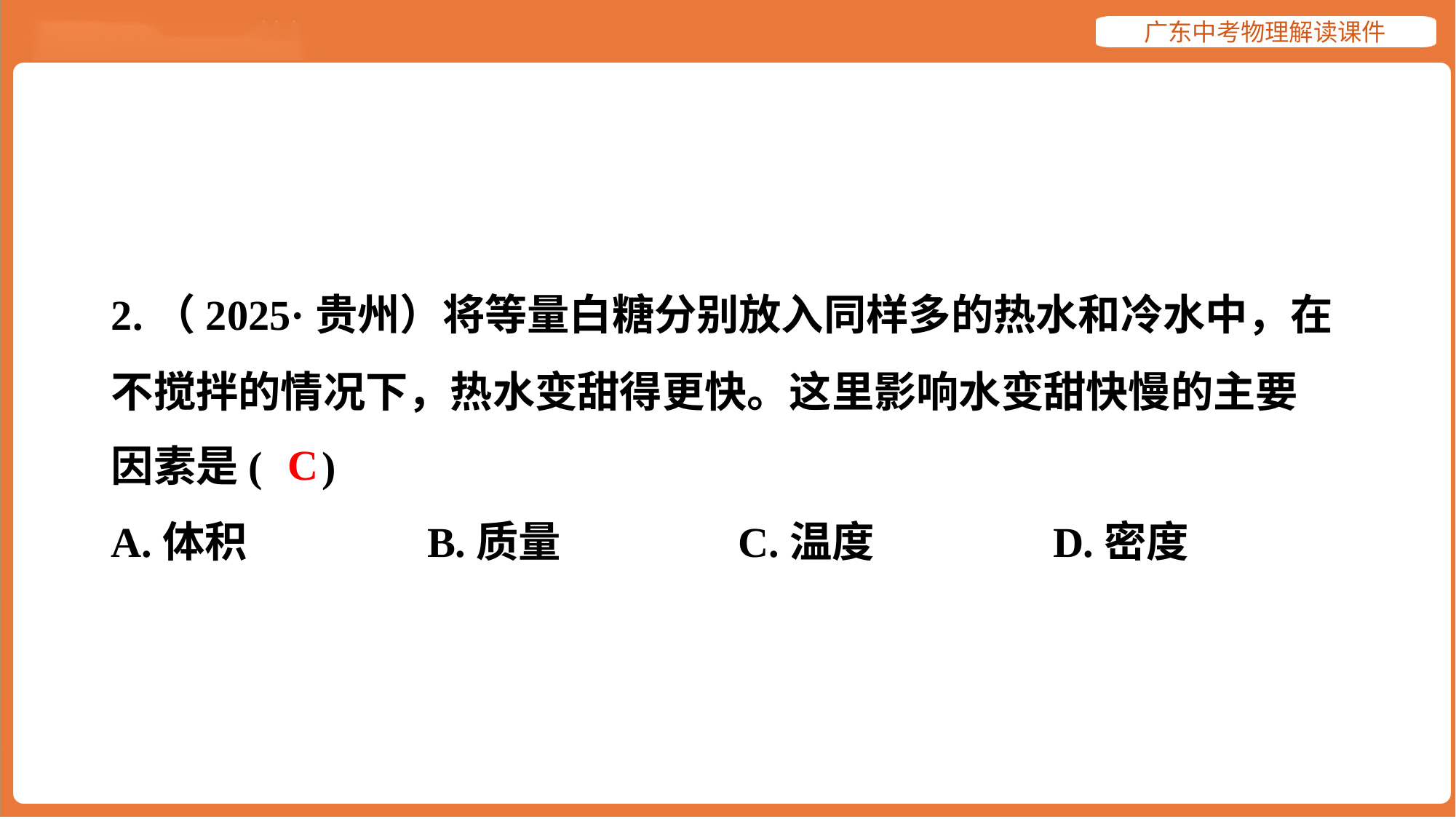

2.（2025·贵州）将等量白糖分别放入同样多的热水和冷水中，在
不搅拌的情况下，热水变甜得更快。这里影响水变甜快慢的主要
因素是(     )
C
A.体积	B.质量	C.温度	D.密度